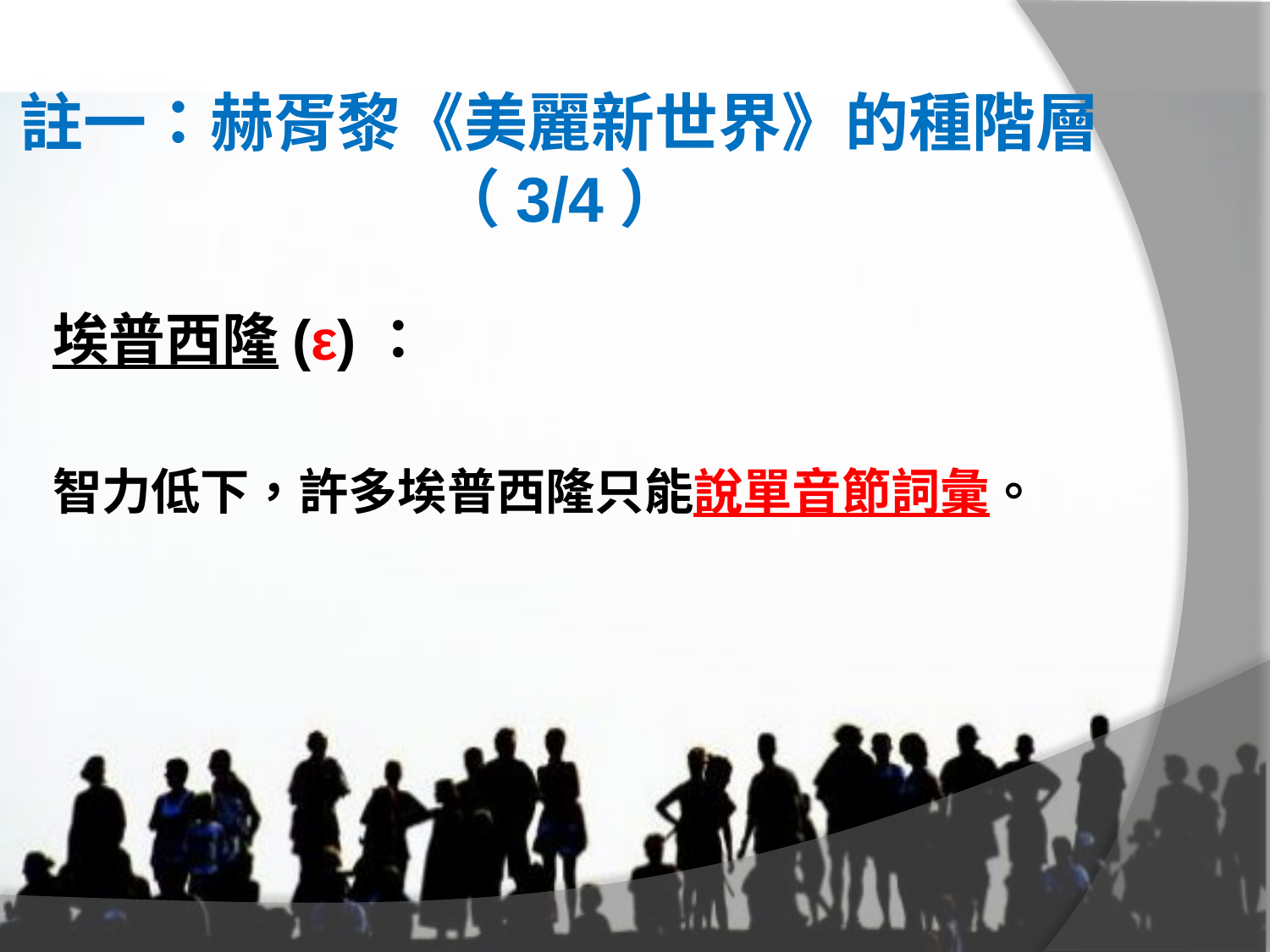

註一：赫胥黎《美麗新世界》的種階層（3/4）
埃普西隆(ε)：

智力低下，許多埃普西隆只能說單音節詞彙。